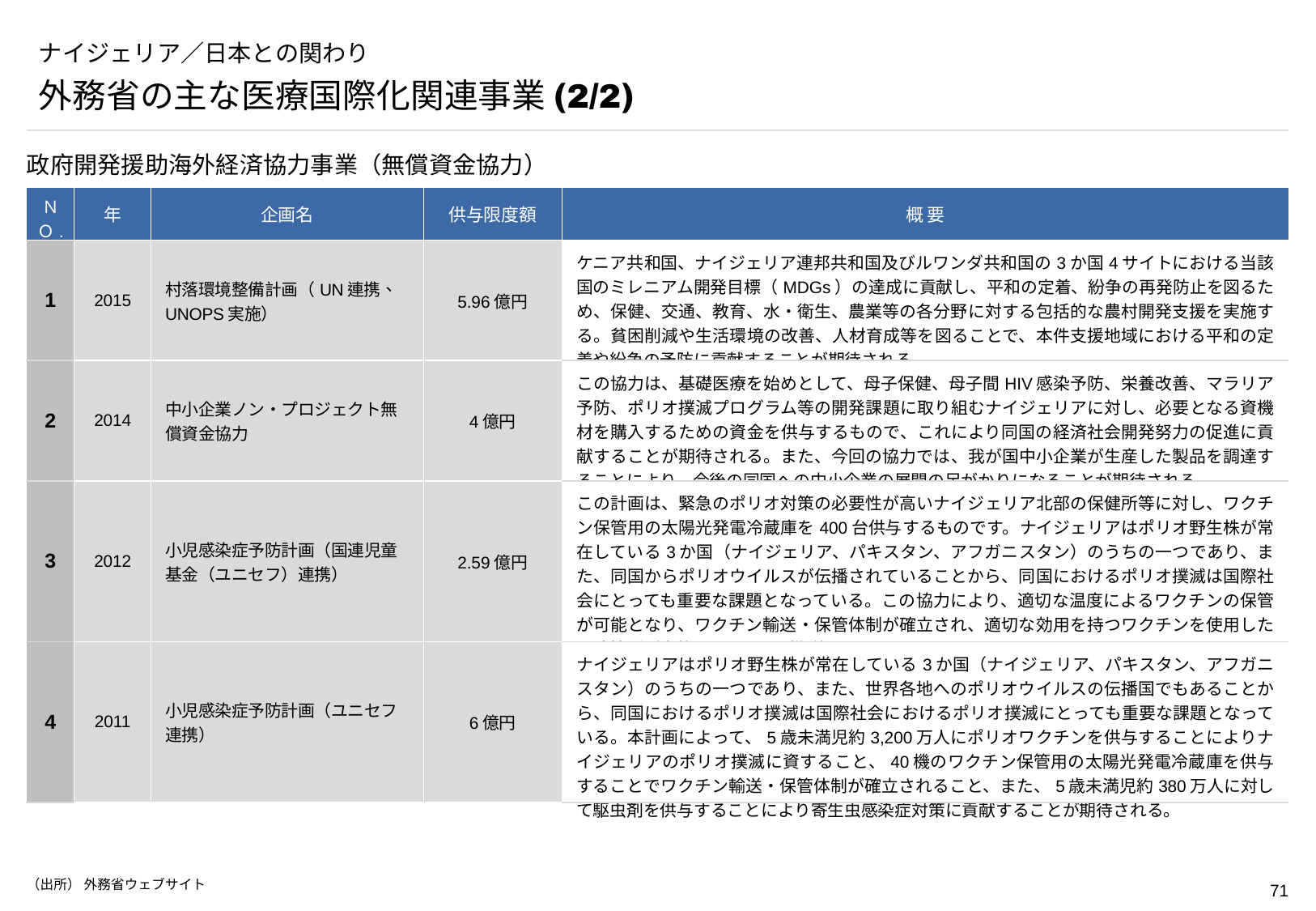

# ナイジェリア／日本との関わり
外務省の主な医療国際化関連事業(2/2)
政府開発援助海外経済協力事業（無償資金協力）
| ＮＯ. | 年 | 企画名 | 供与限度額 | 概 要 |
| --- | --- | --- | --- | --- |
| 1 | 2015 | 村落環境整備計画（UN連携、UNOPS実施） | 5.96億円 | ケニア共和国、ナイジェリア連邦共和国及びルワンダ共和国の3か国4サイトにおける当該国のミレニアム開発目標（MDGs）の達成に貢献し、平和の定着、紛争の再発防止を図るため、保健、交通、教育、水・衛生、農業等の各分野に対する包括的な農村開発支援を実施する。貧困削減や生活環境の改善、人材育成等を図ることで、本件支援地域における平和の定着や紛争の予防に貢献することが期待される。 |
| 2 | 2014 | 中小企業ノン・プロジェクト無償資金協力 | 4億円 | この協力は、基礎医療を始めとして、母子保健、母子間HIV感染予防、栄養改善、マラリア予防、ポリオ撲滅プログラム等の開発課題に取り組むナイジェリアに対し、必要となる資機材を購入するための資金を供与するもので、これにより同国の経済社会開発努力の促進に貢献することが期待される。また、今回の協力では、我が国中小企業が生産した製品を調達することにより、今後の同国への中小企業の展開の足がかりになることが期待される。 |
| 3 | 2012 | 小児感染症予防計画（国連児童基金（ユニセフ）連携） | 2.59億円 | この計画は、緊急のポリオ対策の必要性が高いナイジェリア北部の保健所等に対し、ワクチン保管用の太陽光発電冷蔵庫を400台供与するものです。ナイジェリアはポリオ野生株が常在している3か国（ナイジェリア、パキスタン、アフガニスタン）のうちの一つであり、また、同国からポリオウイルスが伝播されていることから、同国におけるポリオ撲滅は国際社会にとっても重要な課題となっている。この協力により、適切な温度によるワクチンの保管が可能となり、ワクチン輸送・保管体制が確立され、適切な効用を持つワクチンを使用した予防接種が実施されることが期待される。 |
| 4 | 2011 | 小児感染症予防計画（ユニセフ連携） | 6億円 | ナイジェリアはポリオ野生株が常在している3か国（ナイジェリア、パキスタン、アフガニスタン）のうちの一つであり、また、世界各地へのポリオウイルスの伝播国でもあることから、同国におけるポリオ撲滅は国際社会におけるポリオ撲滅にとっても重要な課題となっている。本計画によって、5歳未満児約3,200万人にポリオワクチンを供与することによりナイジェリアのポリオ撲滅に資すること、40機のワクチン保管用の太陽光発電冷蔵庫を供与することでワクチン輸送・保管体制が確立されること、また、5歳未満児約380万人に対して駆虫剤を供与することにより寄生虫感染症対策に貢献することが期待される。 |
（出所） 外務省ウェブサイト